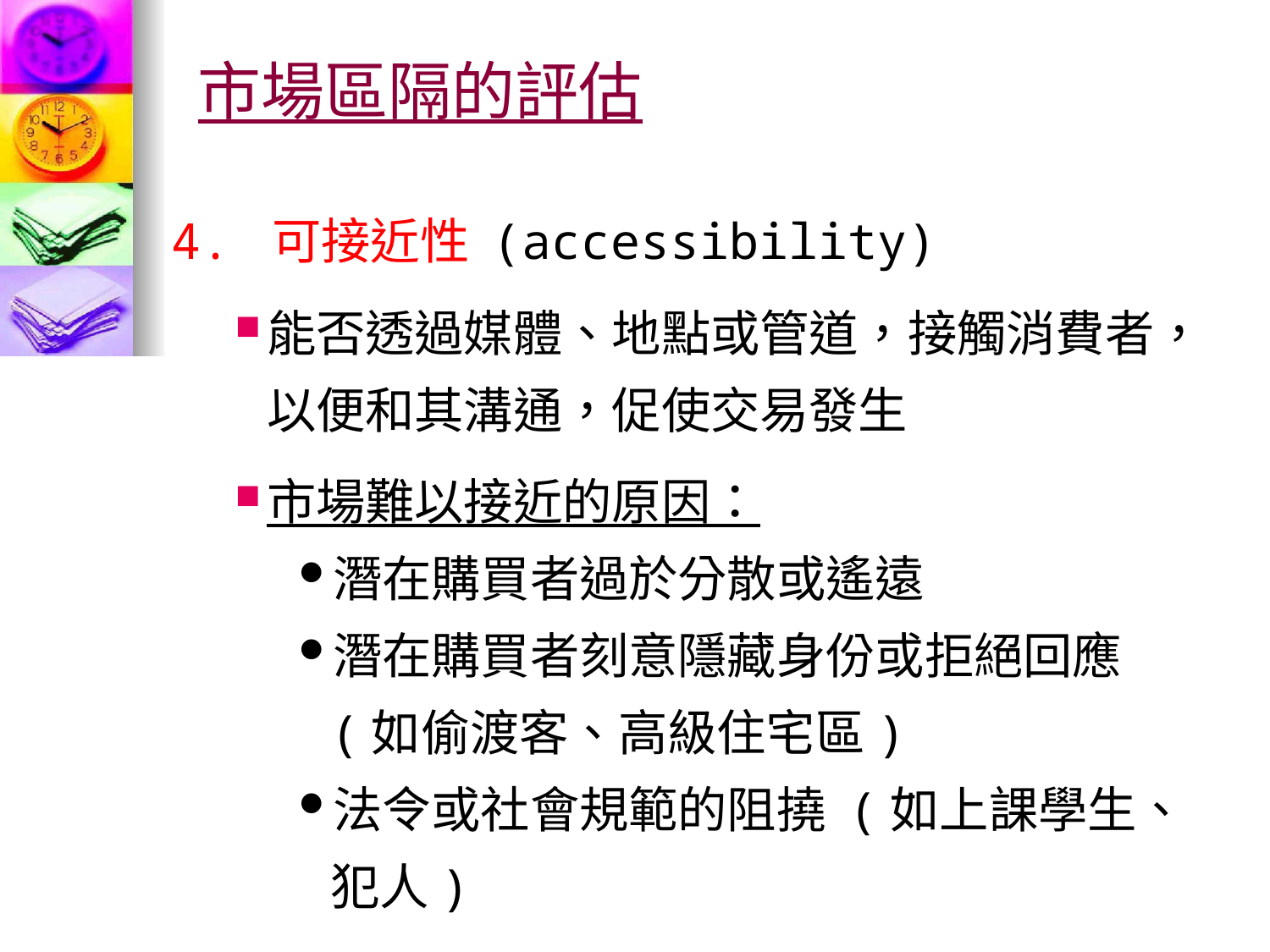

# 市場區隔的評估
4. 可接近性 (accessibility)
能否透過媒體、地點或管道，接觸消費者，以便和其溝通，促使交易發生
市場難以接近的原因：
潛在購買者過於分散或遙遠
潛在購買者刻意隱藏身份或拒絕回應(如偷渡客、高級住宅區)
法令或社會規範的阻撓 (如上課學生、犯人)